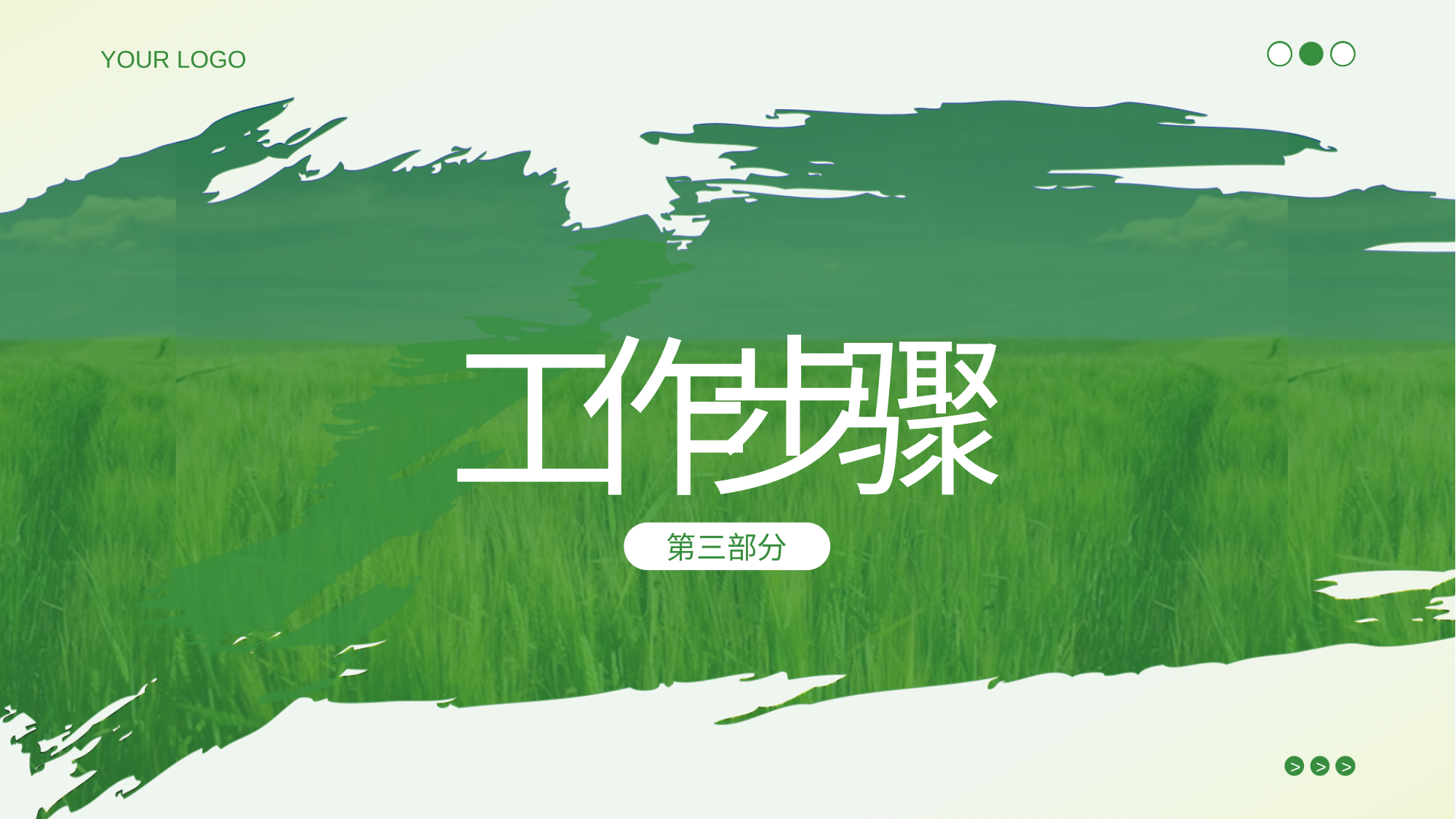

YOUR LOGO

工作步骤
第三部分
>
>
>